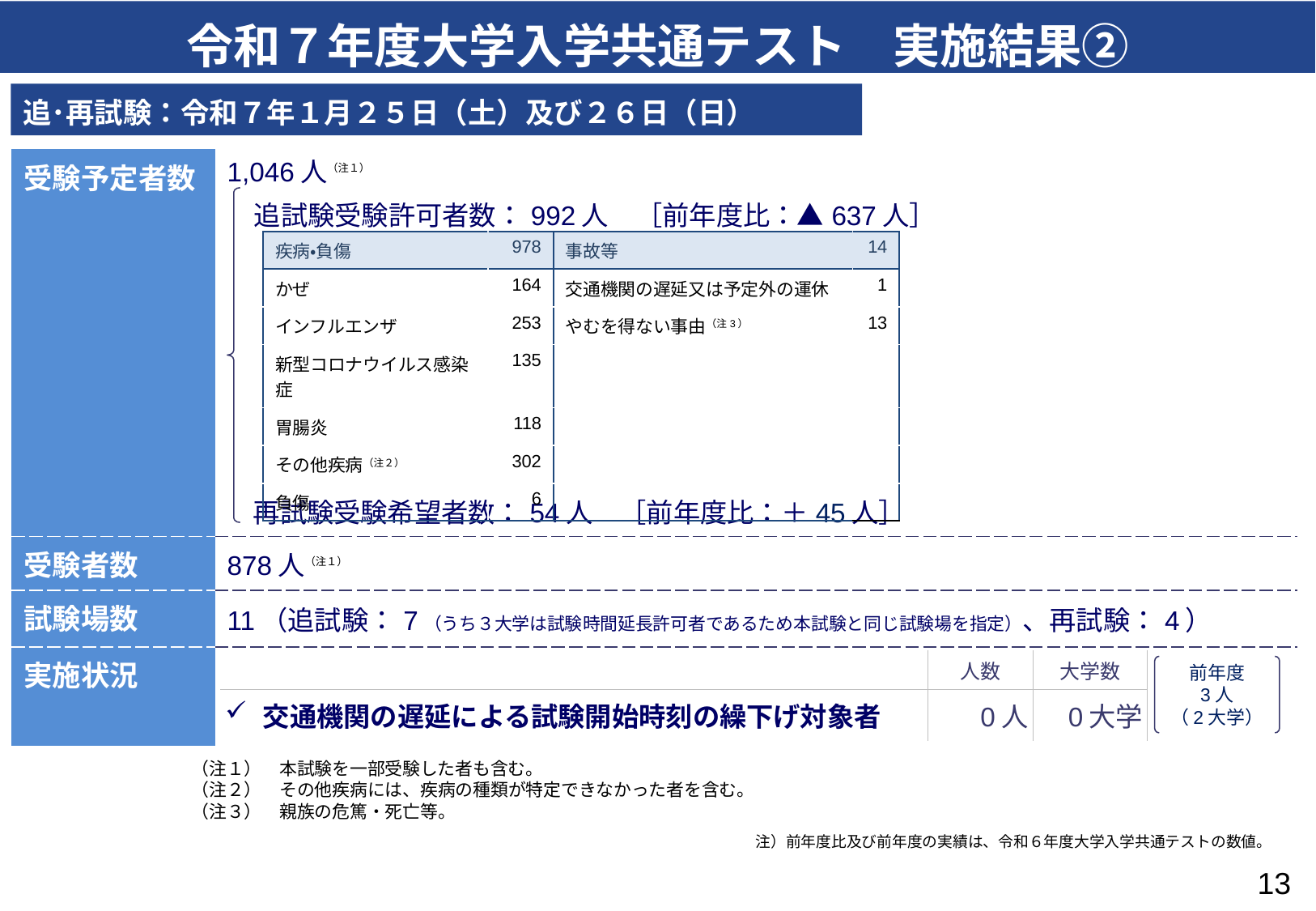

令和７年度大学入学共通テスト　実施結果②
追･再試験：令和７年１月２５日（土）及び２６日（日）
| 受験予定者数 | 1,046人（注１） 　追試験受験許可者数：992人　［前年度比：▲637人］ 再試験受験希望者数：54人　［前年度比：＋45人］ |
| --- | --- |
| 受験者数 | 878人（注１） |
| 試験場数 | 11（追試験：7（うち３大学は試験時間延長許可者であるため本試験と同じ試験場を指定）、再試験：4） |
| 実施状況 |  |

| 疾病・負傷 | 978 | 事故等 | 14 |
| --- | --- | --- | --- |
| かぜ | 164 | 交通機関の遅延又は予定外の運休 | 1 |
| インフルエンザ | 253 | やむを得ない事由（注3） | 13 |
| 新型コロナウイルス感染症 | 135 |  |  |
| 胃腸炎 | 118 |  |  |
| その他疾病（注２） | 302 |  |  |
| 負傷 | 6 |  |  |
|  | 人数 | 大学数 |
| --- | --- | --- |
| 交通機関の遅延による試験開始時刻の繰下げ対象者 | 0人 | 0大学 |
前年度
3人
（2大学）
（注１）　本試験を一部受験した者も含む。
（注２）　その他疾病には、疾病の種類が特定できなかった者を含む。
（注３）　親族の危篤・死亡等。
注）前年度比及び前年度の実績は、令和６年度大学入学共通テストの数値。
13